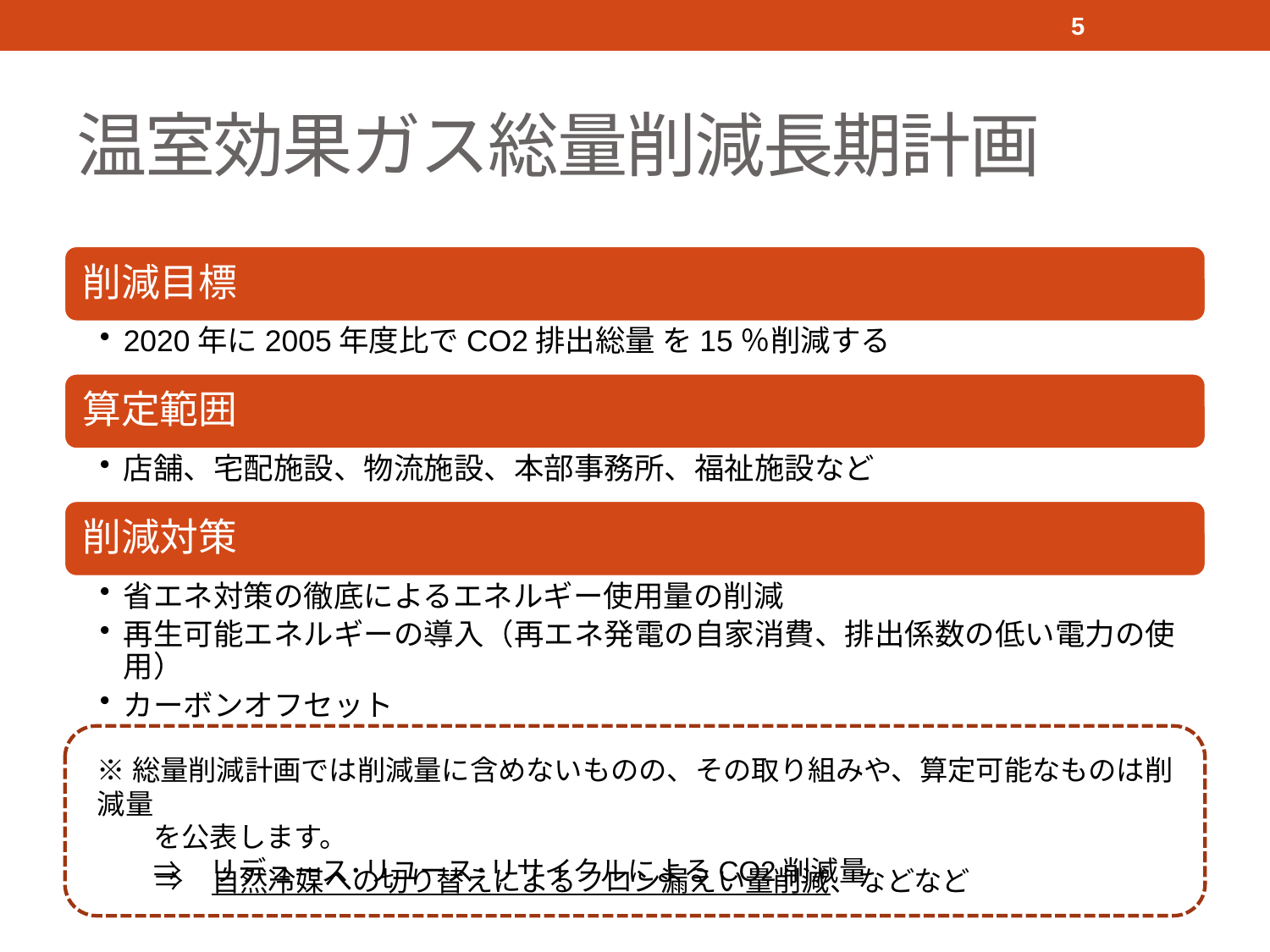

5
# 温室効果ガス総量削減長期計画
削減目標
2020年に2005年度比でCO2排出総量 を15％削減する
算定範囲
店舗、宅配施設、物流施設、本部事務所、福祉施設など
削減対策
省エネ対策の徹底によるエネルギー使用量の削減
再生可能エネルギーの導入（再エネ発電の自家消費、排出係数の低い電力の使用）
カーボンオフセット

※総量削減計画では削減量に含めないものの、その取り組みや、算定可能なものは削減量
　　を公表します。
　　⇒　リデュース･リユース･リサイクルによるCO2削減量

　　⇒　自然冷媒への切り替えによるフロン漏えい量削減、などなど